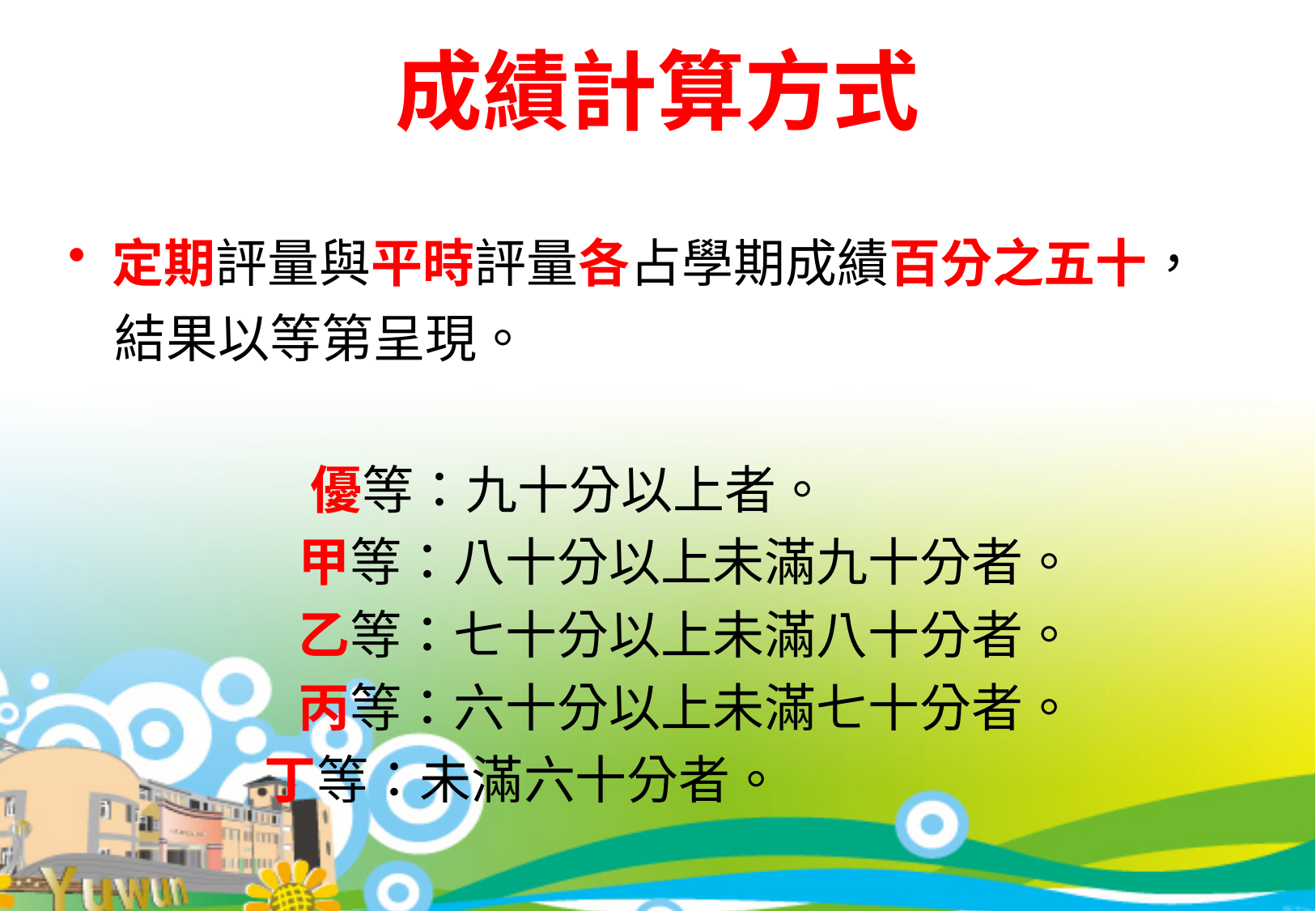

成績計算方式

定期評量與平時評量各占學期成績百分之五十，
   結果以等第呈現。

                    優等：九十分以上者。
甲等：八十分以上未滿九十分者。
乙等：七十分以上未滿八十分者。
丙等：六十分以上未滿七十分者。
                丁等：未滿六十分者。